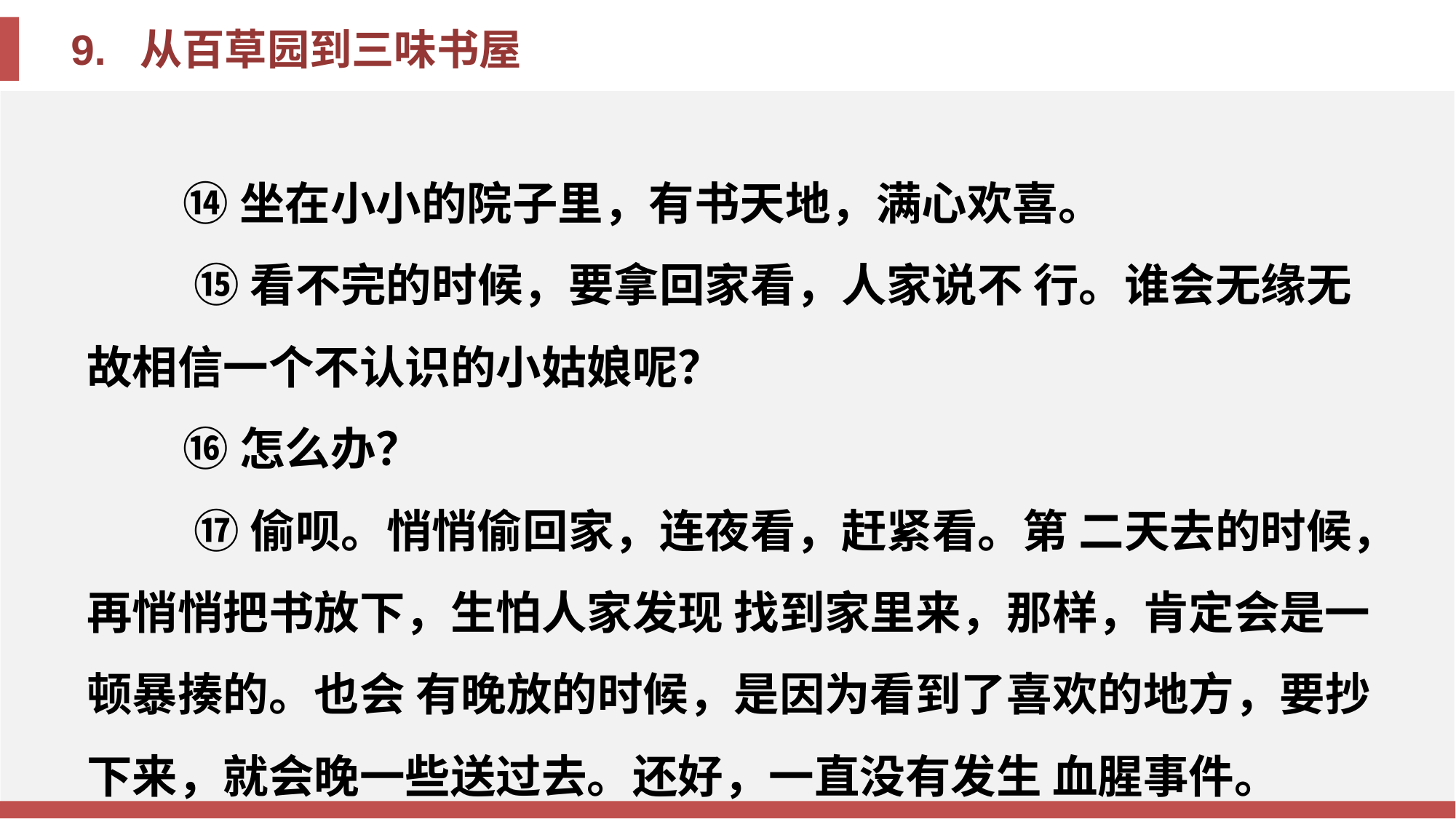

⑭坐在小小的院子里，有书天地，满心欢喜。
 ⑮看不完的时候，要拿回家看，人家说不 行。谁会无缘无故相信一个不认识的小姑娘呢？
⑯怎么办？
 ⑰偷呗。悄悄偷回家，连夜看，赶紧看。第 二天去的时候，再悄悄把书放下，生怕人家发现 找到家里来，那样，肯定会是一顿暴揍的。也会 有晚放的时候，是因为看到了喜欢的地方，要抄 下来，就会晚一些送过去。还好，一直没有发生 血腥事件。